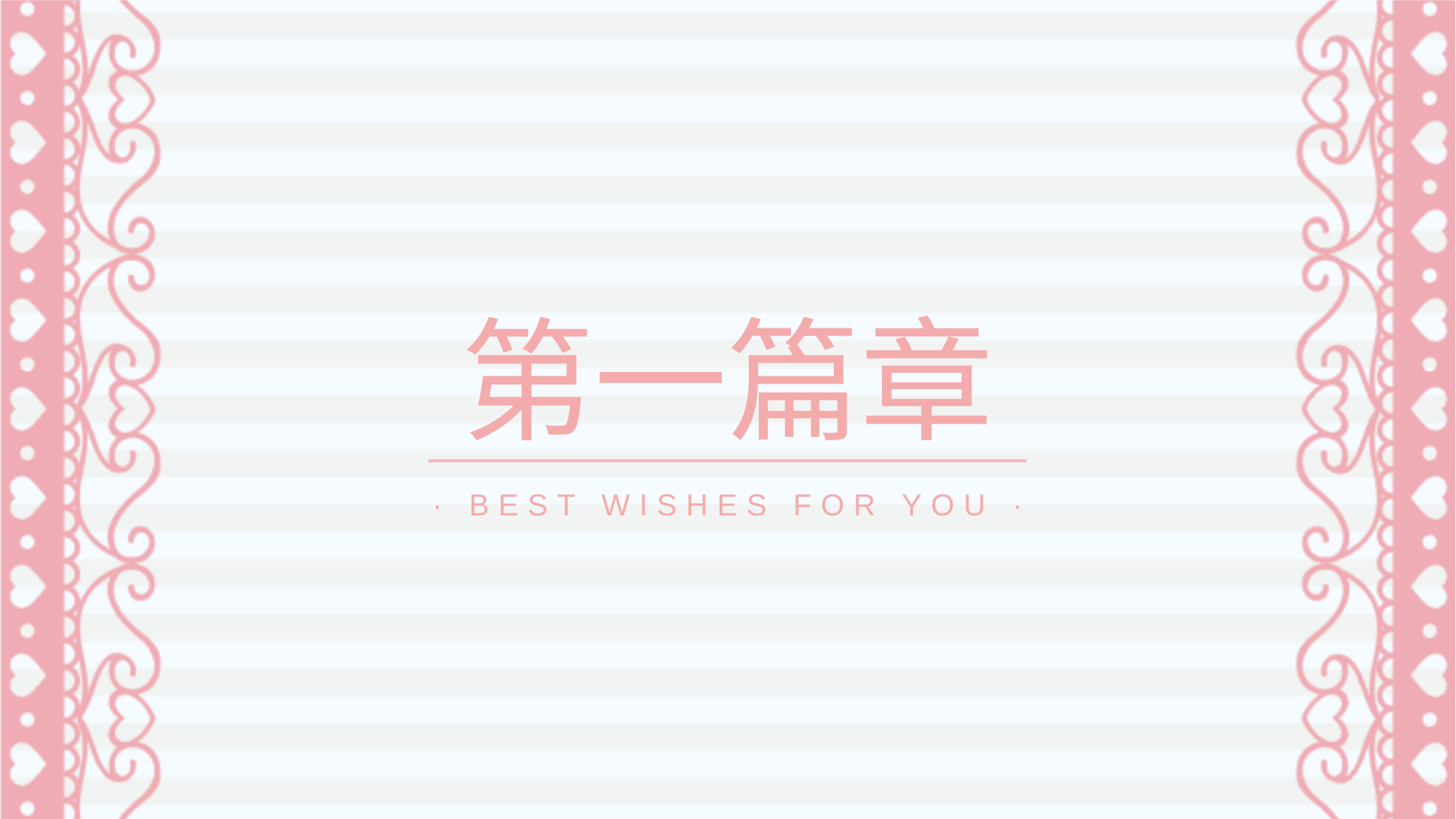

第一篇章
· BEST WISHES FOR YOU ·